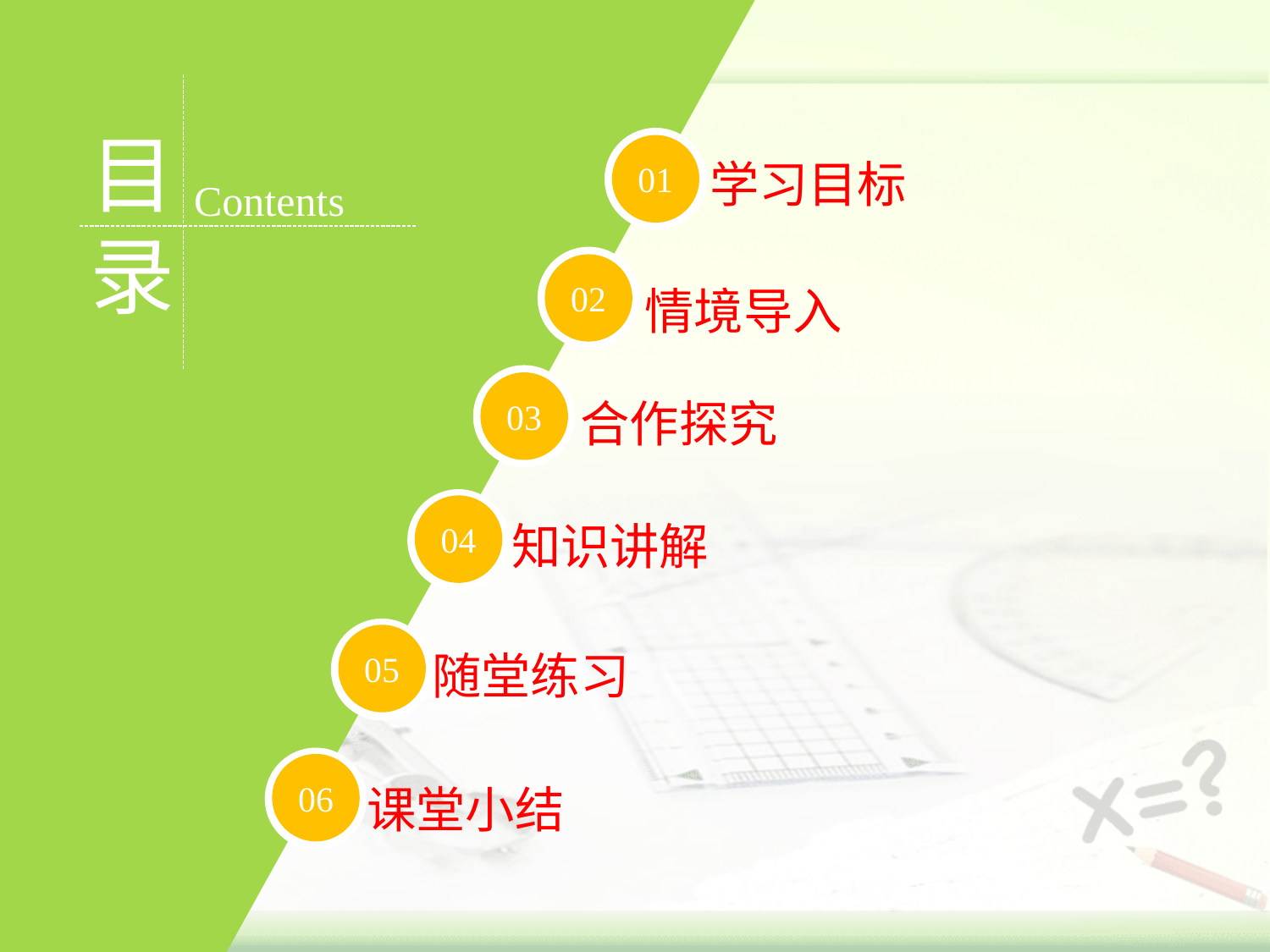

目录

01
学习目标
Contents

02
情境导入

03
合作探究

04
知识讲解

05
随堂练习

06
课堂小结